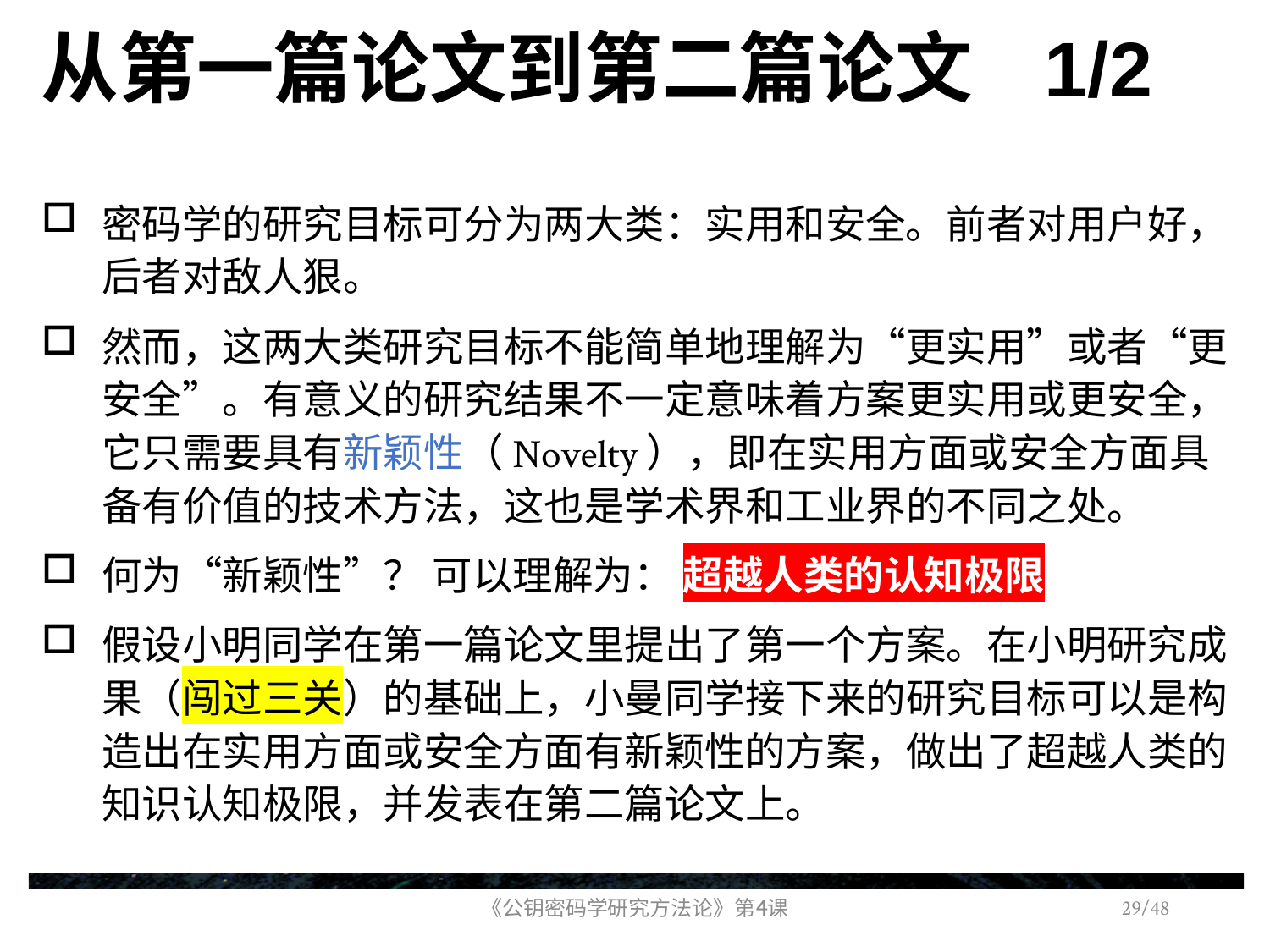

# 从第一篇论文到第二篇论文   1/2
密码学的研究目标可分为两大类：实用和安全。前者对用户好，后者对敌人狠。
然而，这两大类研究目标不能简单地理解为“更实用”或者“更安全”。有意义的研究结果不一定意味着方案更实用或更安全，它只需要具有新颖性（Novelty），即在实用方面或安全方面具备有价值的技术方法，这也是学术界和工业界的不同之处。
何为“新颖性”？ 可以理解为： 超越人类的认知极限
假设小明同学在第一篇论文里提出了第一个方案。在小明研究成果（闯过三关）的基础上，小曼同学接下来的研究目标可以是构造出在实用方面或安全方面有新颖性的方案，做出了超越人类的知识认知极限，并发表在第二篇论文上。
《公钥密码学研究方法论》第4课
29/48